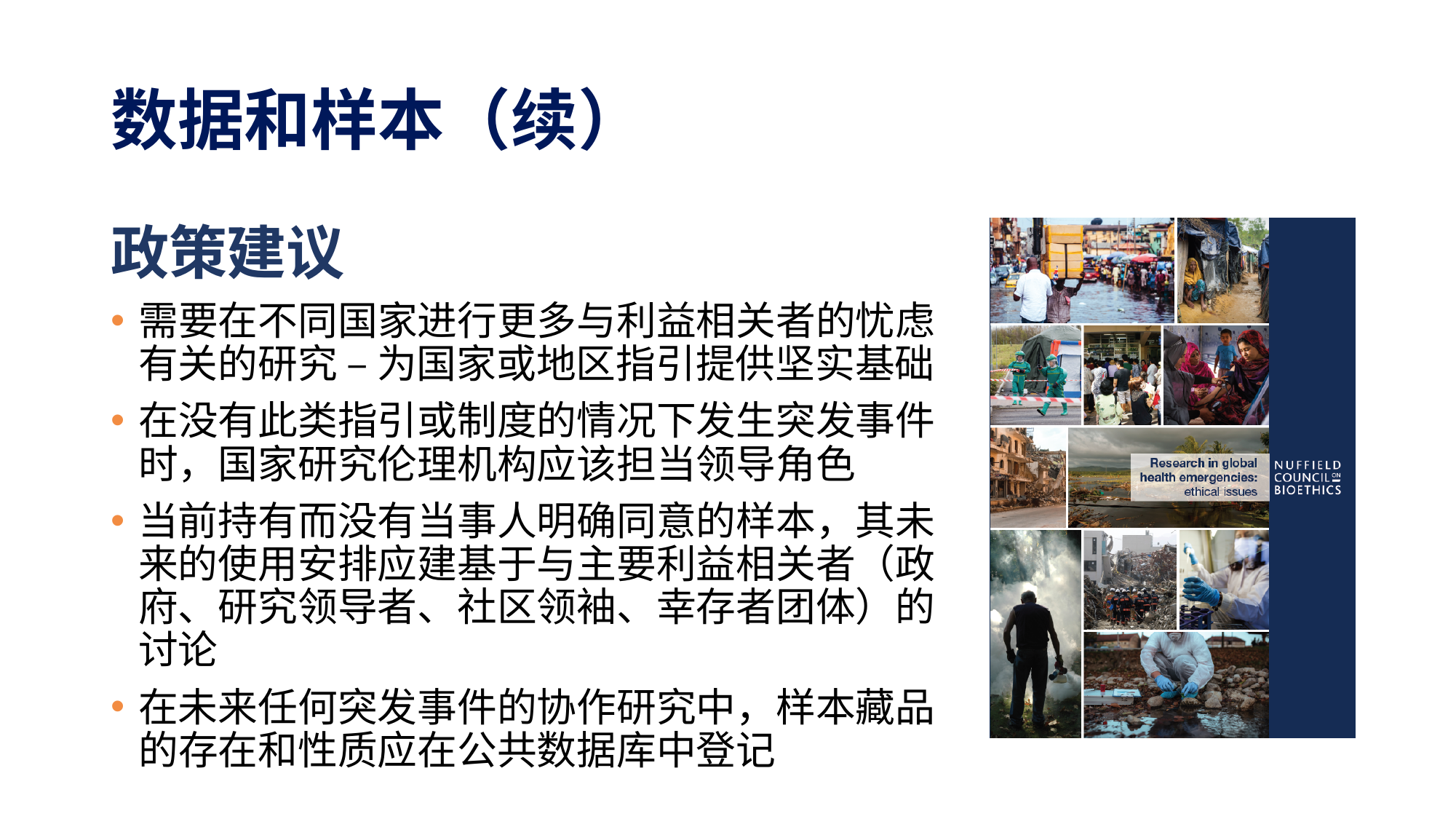

# 数据和样本（续）
政策建议
需要在不同国家进行更多与利益相关者的忧虑有关的研究 – 为国家或地区指引提供坚实基础
在没有此类指引或制度的情况下发生突发事件时，国家研究伦理机构应该担当领导角色
当前持有而没有当事人明确同意的样本，其未来的使用安排应建基于与主要利益相关者（政府、研究领导者、社区领袖、幸存者团体）的讨论
在未来任何突发事件的协作研究中，样本藏品的存在和性质应在公共数据库中登记